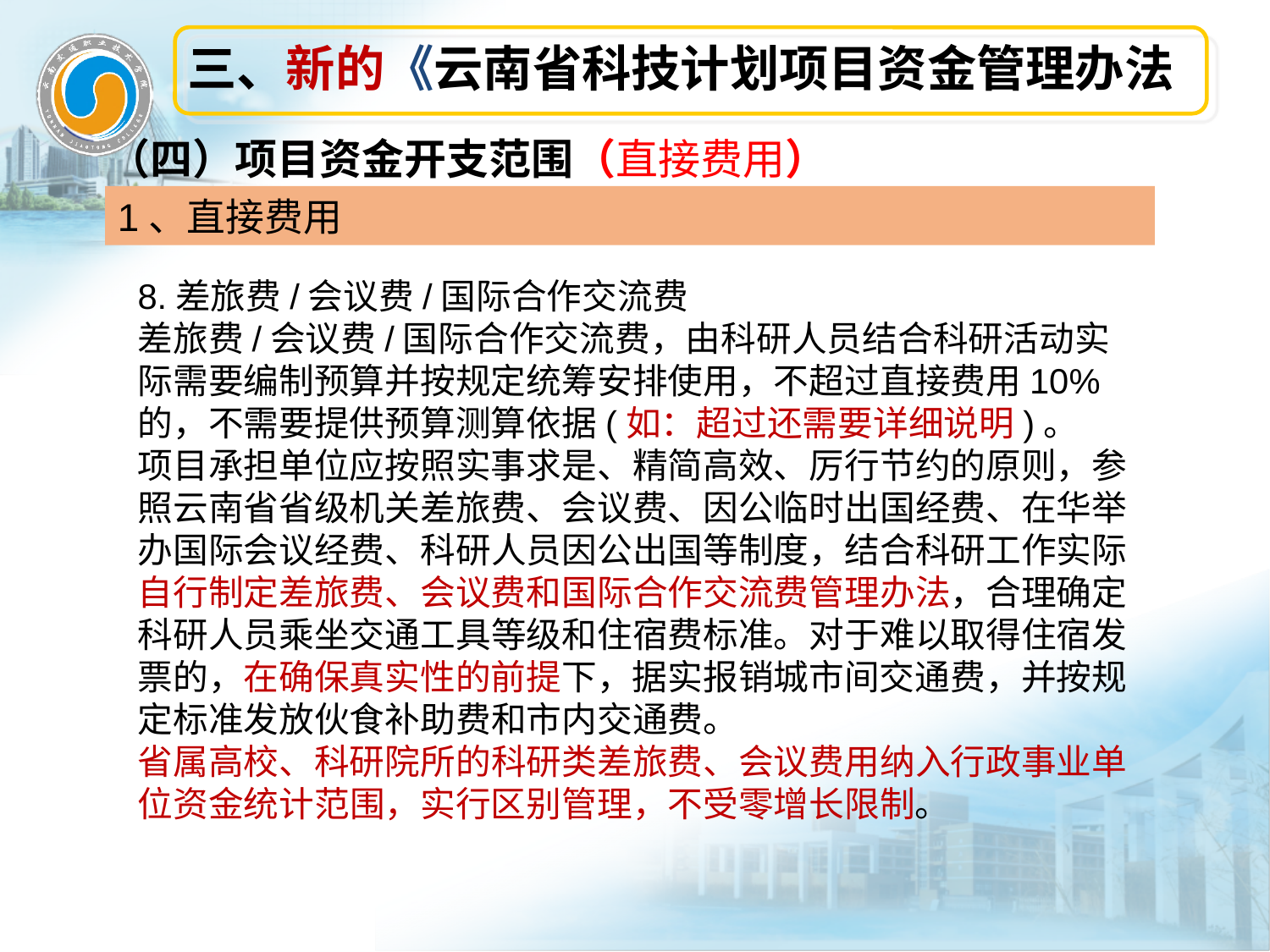

三、新的《云南省科技计划项目资金管理办法

（四）项目资金开支范围（直接费用）
1、直接费用
8.差旅费/会议费/国际合作交流费
差旅费/会议费/国际合作交流费，由科研人员结合科研活动实际需要编制预算并按规定统筹安排使用，不超过直接费用10%的，不需要提供预算测算依据(如：超过还需要详细说明)。
项目承担单位应按照实事求是、精简高效、厉行节约的原则，参照云南省省级机关差旅费、会议费、因公临时出国经费、在华举办国际会议经费、科研人员因公出国等制度，结合科研工作实际自行制定差旅费、会议费和国际合作交流费管理办法，合理确定科研人员乘坐交通工具等级和住宿费标准。对于难以取得住宿发票的，在确保真实性的前提下，据实报销城市间交通费，并按规定标准发放伙食补助费和市内交通费。
省属高校、科研院所的科研类差旅费、会议费用纳入行政事业单位资金统计范围，实行区别管理，不受零增长限制。